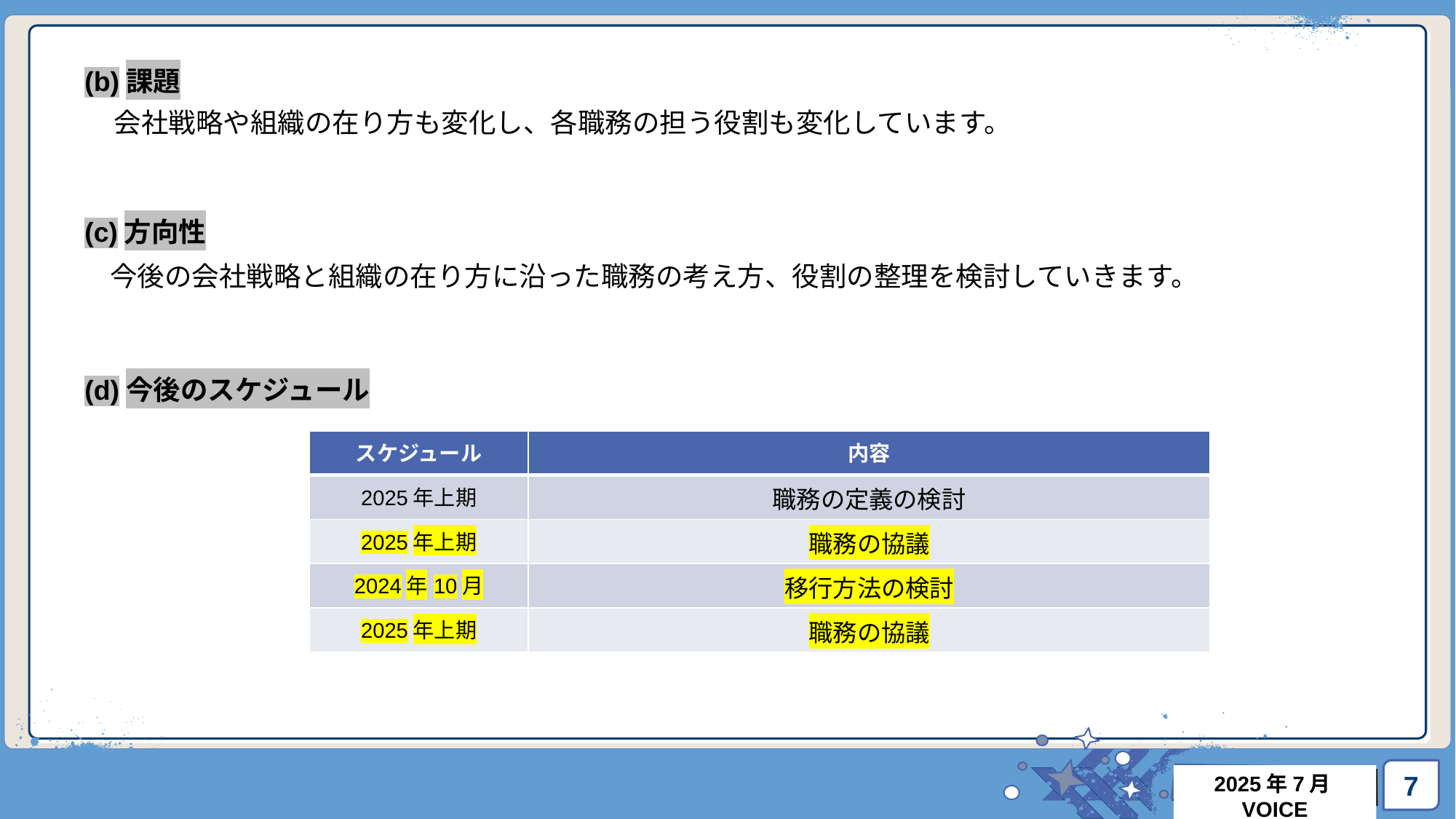

(b)課題
　会社戦略や組織の在り方も変化し、各職務の担う役割も変化しています。
(c)方向性
 今後の会社戦略と組織の在り方に沿った職務の考え方、役割の整理を検討していきます。

(d)今後のスケジュール
| スケジュール | 内容 |
| --- | --- |
| 2025年上期 | 職務の定義の検討 |
| 2025年上期 | 職務の協議 |
| 2024年10月 | 移行方法の検討 |
| 2025年上期 | 職務の協議 |

7
2025年7月VOICE